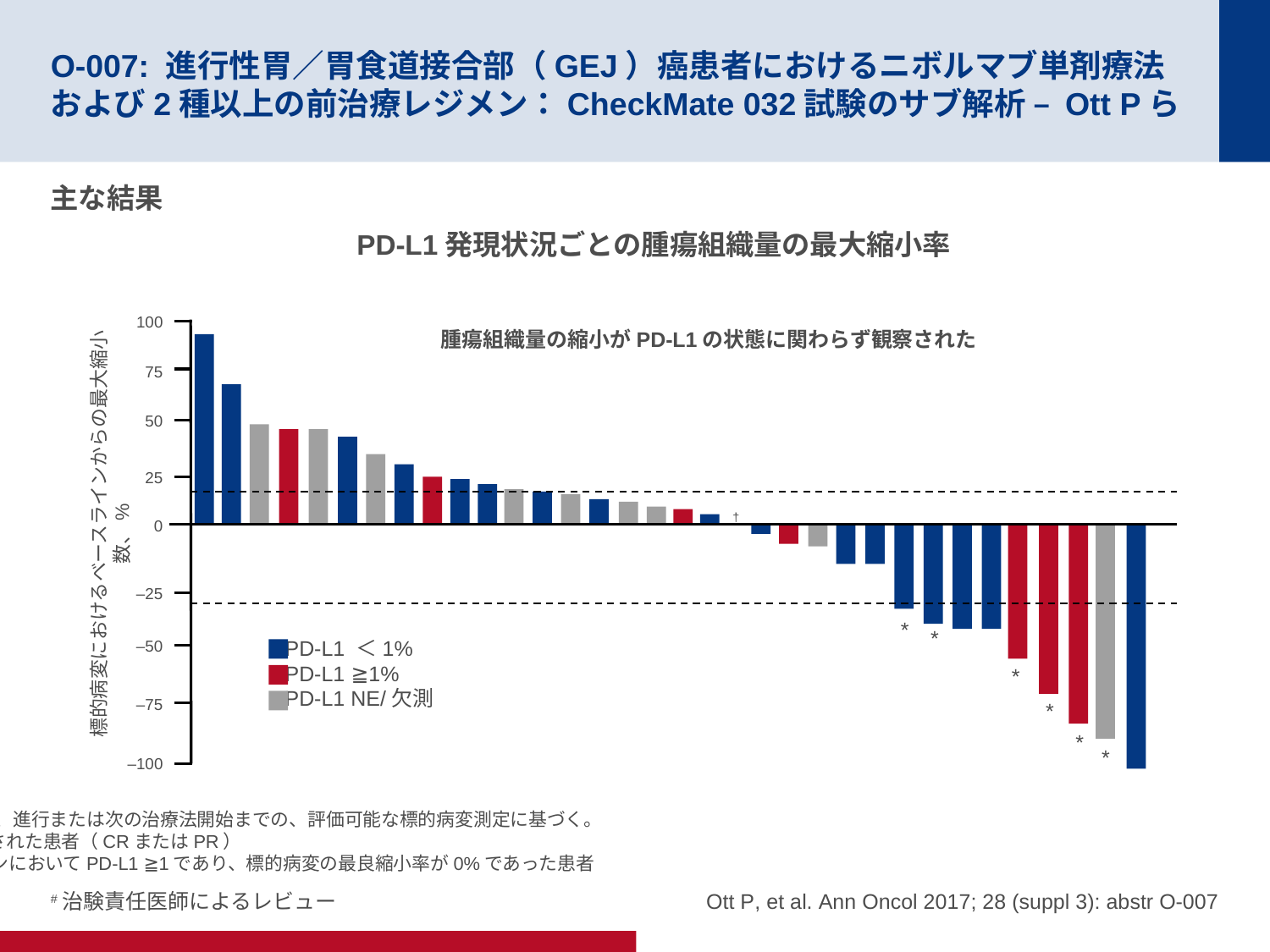

# O-007: 進行性胃／胃食道接合部（GEJ）癌患者におけるニボルマブ単剤療法および2種以上の前治療レジメン：CheckMate 032試験のサブ解析 – Ott Pら
主な結果

PD-L1発現状況ごとの腫瘍組織量の最大縮小率
100
腫瘍組織量の縮小がPD-L1の状態に関わらず観察された
75
50
25
0
標的病変におけるベースラインからの最大縮小数、%
–25
–50
–75
–100

†

*
*
PD-L1 ＜1%
PD-L1 ≧1%
PD-L1 NE/欠測

*

*
*
*
最大縮小率は、進行または次の治療法開始までの、評価可能な標的病変測定に基づく。
*奏効が確認された患者（CRまたはPR）
†ベースラインにおいてPD-L1 ≧1であり、標的病変の最良縮小率が0%であった患者
#治験責任医師によるレビュー
Ott P, et al. Ann Oncol 2017; 28 (suppl 3): abstr O-007